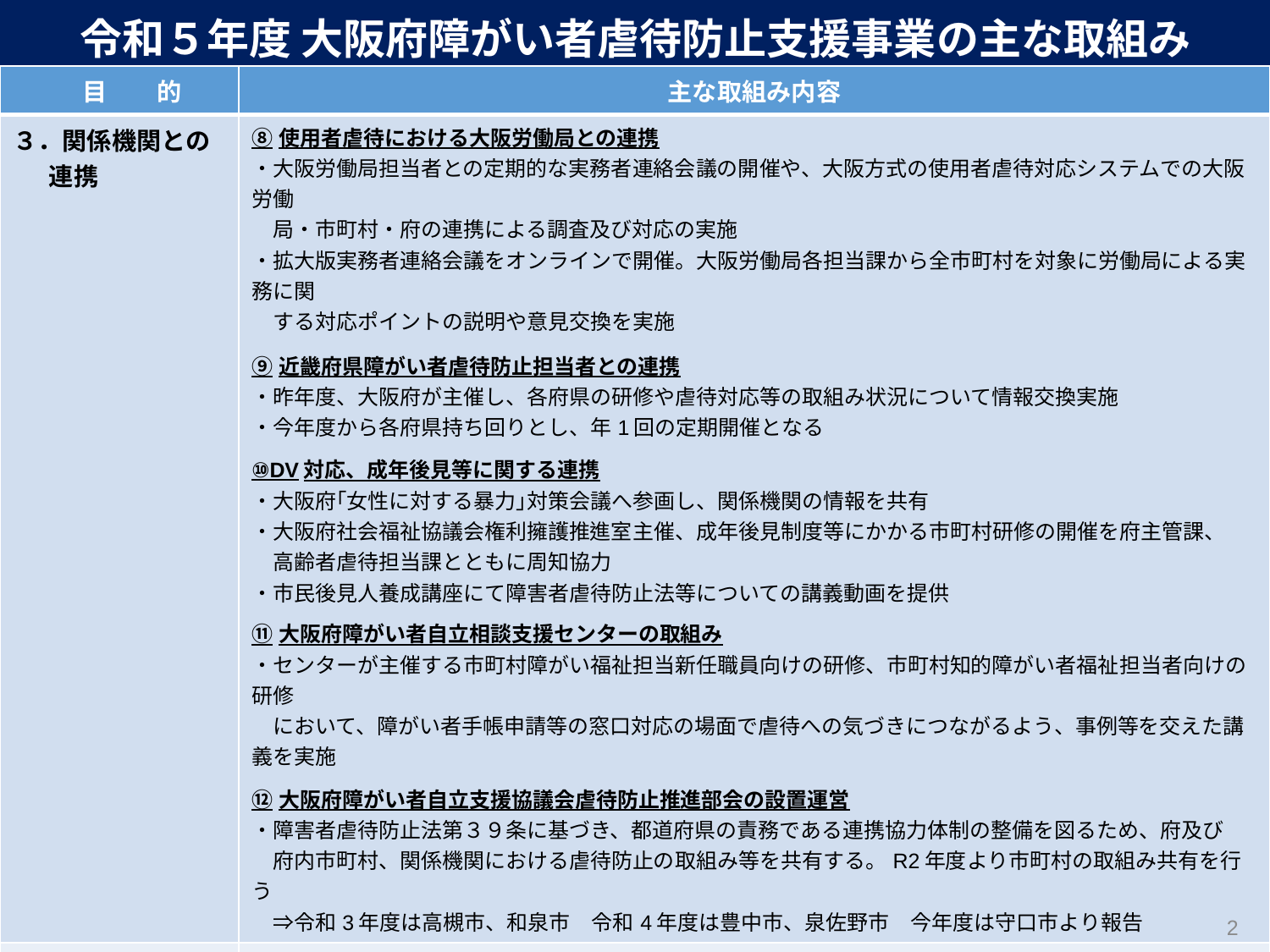

令和５年度 大阪府障がい者虐待防止支援事業の主な取組み
| 目　　的 | 主な取組み内容 |
| --- | --- |
| ３．関係機関との 　 連携 | ⑧使用者虐待における大阪労働局との連携 ・大阪労働局担当者との定期的な実務者連絡会議の開催や、大阪方式の使用者虐待対応システムでの大阪労働 　局・市町村・府の連携による調査及び対応の実施 ・拡大版実務者連絡会議をオンラインで開催。大阪労働局各担当課から全市町村を対象に労働局による実務に関　 　する対応ポイントの説明や意見交換を実施 ⑨近畿府県障がい者虐待防止担当者との連携 ・昨年度、大阪府が主催し、各府県の研修や虐待対応等の取組み状況について情報交換実施 ・今年度から各府県持ち回りとし、年1回の定期開催となる ⑩DV対応、成年後見等に関する連携 ・大阪府｢女性に対する暴力｣対策会議へ参画し、関係機関の情報を共有 ・大阪府社会福祉協議会権利擁護推進室主催、成年後見制度等にかかる市町村研修の開催を府主管課、 　高齢者虐待担当課とともに周知協力 ・市民後見人養成講座にて障害者虐待防止法等についての講義動画を提供 ⑪大阪府障がい者自立相談支援センターの取組み ・センターが主催する市町村障がい福祉担当新任職員向けの研修、市町村知的障がい者福祉担当者向けの研修　 　において、障がい者手帳申請等の窓口対応の場面で虐待への気づきにつながるよう、事例等を交えた講義を実施 ⑫大阪府障がい者自立支援協議会虐待防止推進部会の設置運営 ・障害者虐待防止法第３９条に基づき、都道府県の責務である連携協力体制の整備を図るため、府及び 　府内市町村、関係機関における虐待防止の取組み等を共有する。R2年度より市町村の取組み共有を行う 　⇒令和3年度は高槻市、和泉市　令和4年度は豊中市、泉佐野市　今年度は守口市より報告 |
| ４．虐待防止に係る 広報啓発 | ⑬啓発物配布等 ・早期発見、早期対応につなぐため、各種研修、集団指導等の様々な機会を活用して配布 ・広く府民に障がい者虐待防止について啓発を図るため、情報プラザに配架 ・障がい者や障がいについての理解の促進に関する啓発動画、イベント案内のため、YouTubeチャンネル開設 　⇒障がい者虐待に関する府民向け啓発動画を公開 ・大阪府障がい者差別解消条例に基づき配置されている広域支援相談員の相談室に配架 ・児童虐待、女性に対する暴力、犯罪被害者支援所管課の施策集に虐待通報窓口や虐待防止の取組み内容等を　　 　掲載 ⑭大阪ふれあいキャンペーンSNSアカウント（X 旧Twitter・Instagram）での周知 ・障がい理解、イベント等、幅広い内容を掲載しているアカウントにおいて事業所向け研修等の情報を発信 |
2